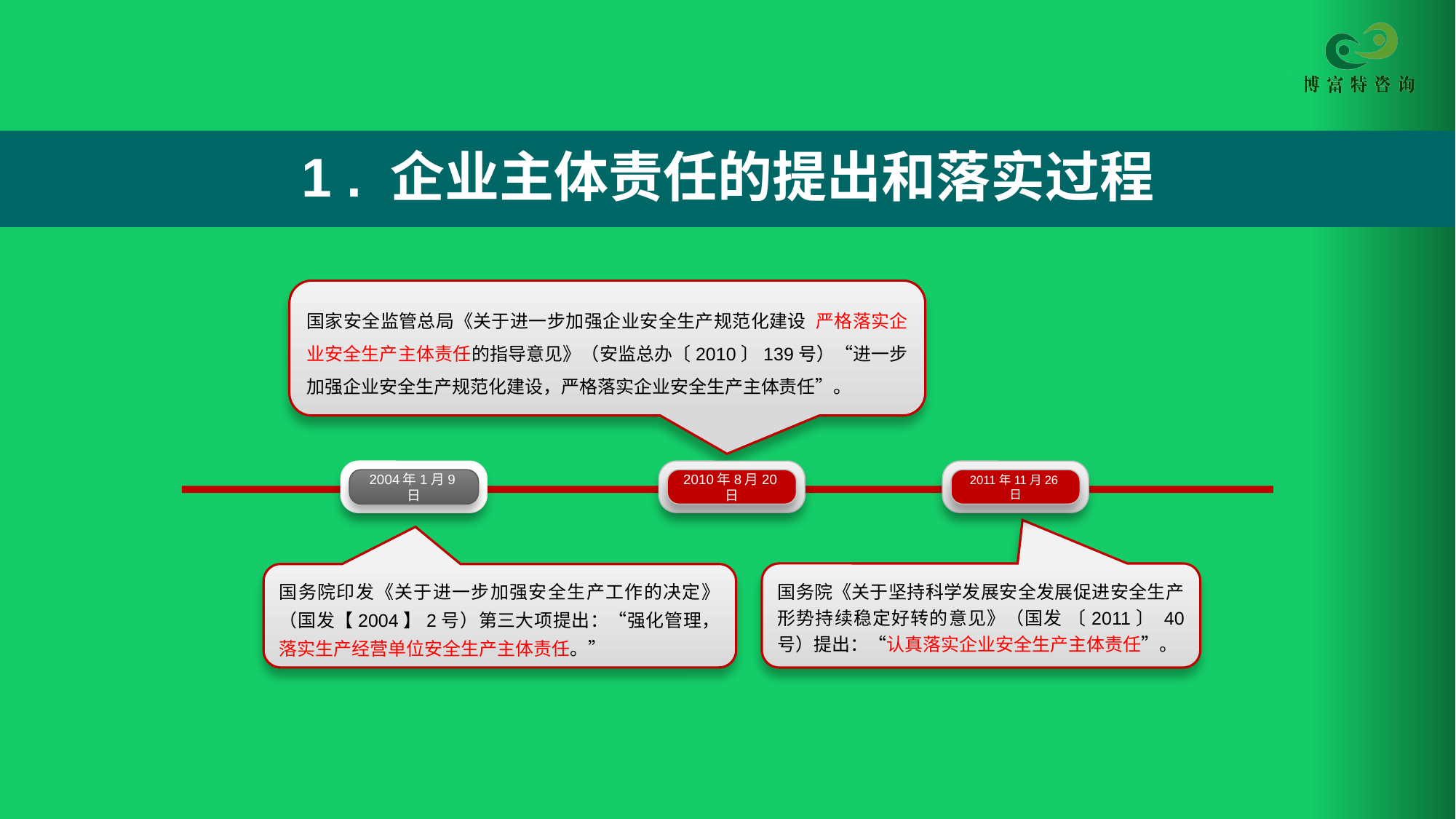

1 . 企业主体责任的提出和落实过程
国家安全监管总局《关于进一步加强企业安全生产规范化建设  严格落实企业安全生产主体责任的指导意见》（安监总办〔2010〕139号）“进一步加强企业安全生产规范化建设，严格落实企业安全生产主体责任”。

2004年1月9日

2010年8月20日

2011年11月26日

国务院《关于坚持科学发展安全发展促进安全生产形势持续稳定好转的意见》（国发 〔2011〕 40 号）提出：“认真落实企业安全生产主体责任”。
国务院印发《关于进一步加强安全生产工作的决定》（国发【2004】2号）第三大项提出：“强化管理，落实生产经营单位安全生产主体责任。”